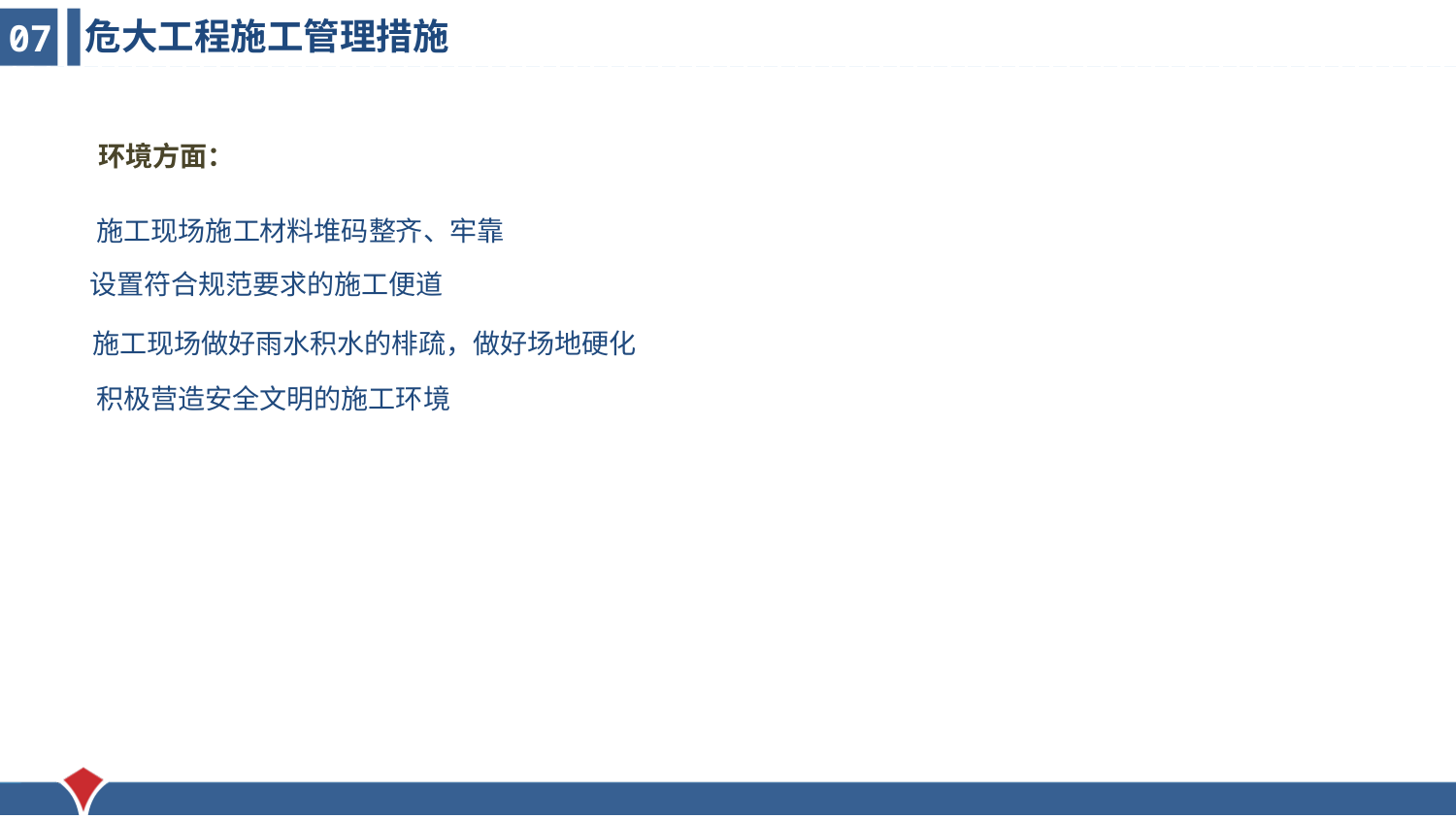

危大工程施工管理措施
07
环境方面：
施工现场施工材料堆码整齐、牢靠
设置符合规范要求的施工便道
施工现场做好雨水积水的棑疏，做好场地硬化
积极营造安全文明的施工环境